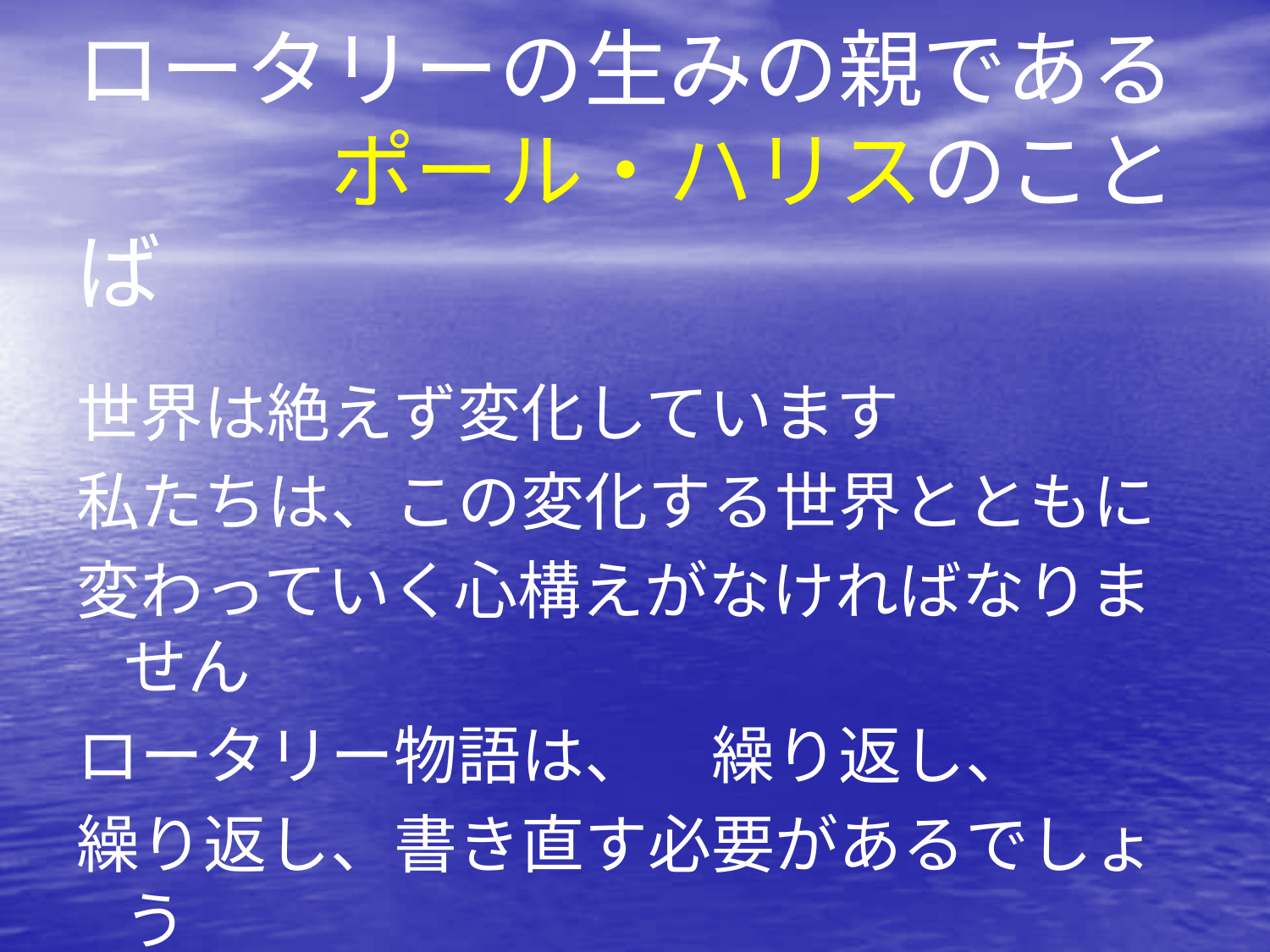

# ロータリーの生みの親である 　　　ポール・ハリスのことば
世界は絶えず変化しています
私たちは、この変化する世界とともに
変わっていく心構えがなければなりません
ロータリー物語は、　繰り返し、
繰り返し、書き直す必要があるでしょう